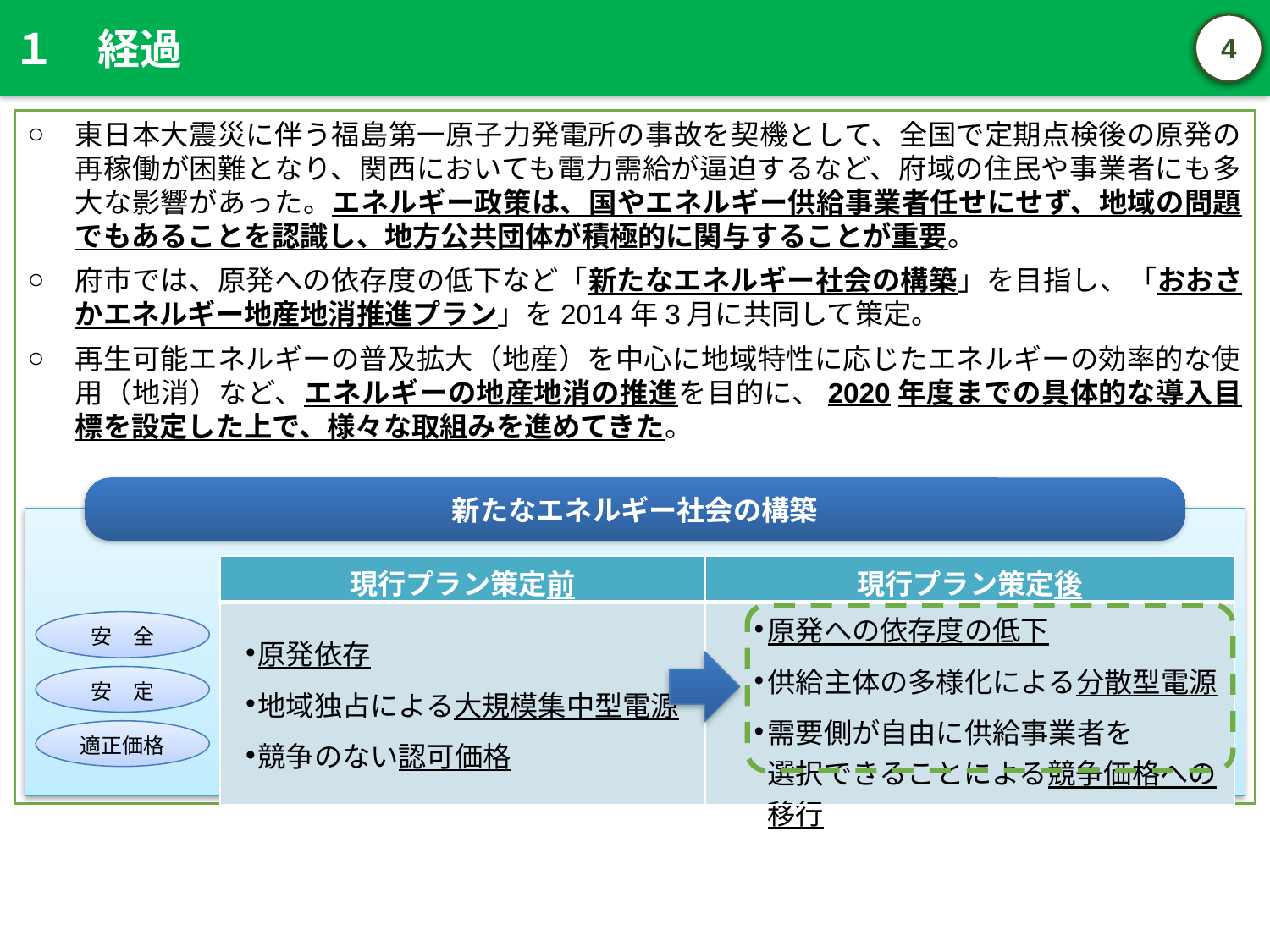

１　経過
4
東日本大震災に伴う福島第一原子力発電所の事故を契機として、全国で定期点検後の原発の再稼働が困難となり、関西においても電力需給が逼迫するなど、府域の住民や事業者にも多大な影響があった。エネルギー政策は、国やエネルギー供給事業者任せにせず、地域の問題でもあることを認識し、地方公共団体が積極的に関与することが重要。
府市では、原発への依存度の低下など「新たなエネルギー社会の構築」を目指し、「おおさかエネルギー地産地消推進プラン」を2014年3月に共同して策定。
再生可能エネルギーの普及拡大（地産）を中心に地域特性に応じたエネルギーの効率的な使用（地消）など、エネルギーの地産地消の推進を目的に、2020年度までの具体的な導入目標を設定した上で、様々な取組みを進めてきた。

新たなエネルギー社会の構築

| 現行プラン策定前 | 現行プラン策定後 |
| --- | --- |
| 原発依存 地域独占による大規模集中型電源 競争のない認可価格 | 原発への依存度の低下 供給主体の多様化による分散型電源 需要側が自由に供給事業者を 選択できることによる競争価格への移行 |

安　全

安　定
適正価格